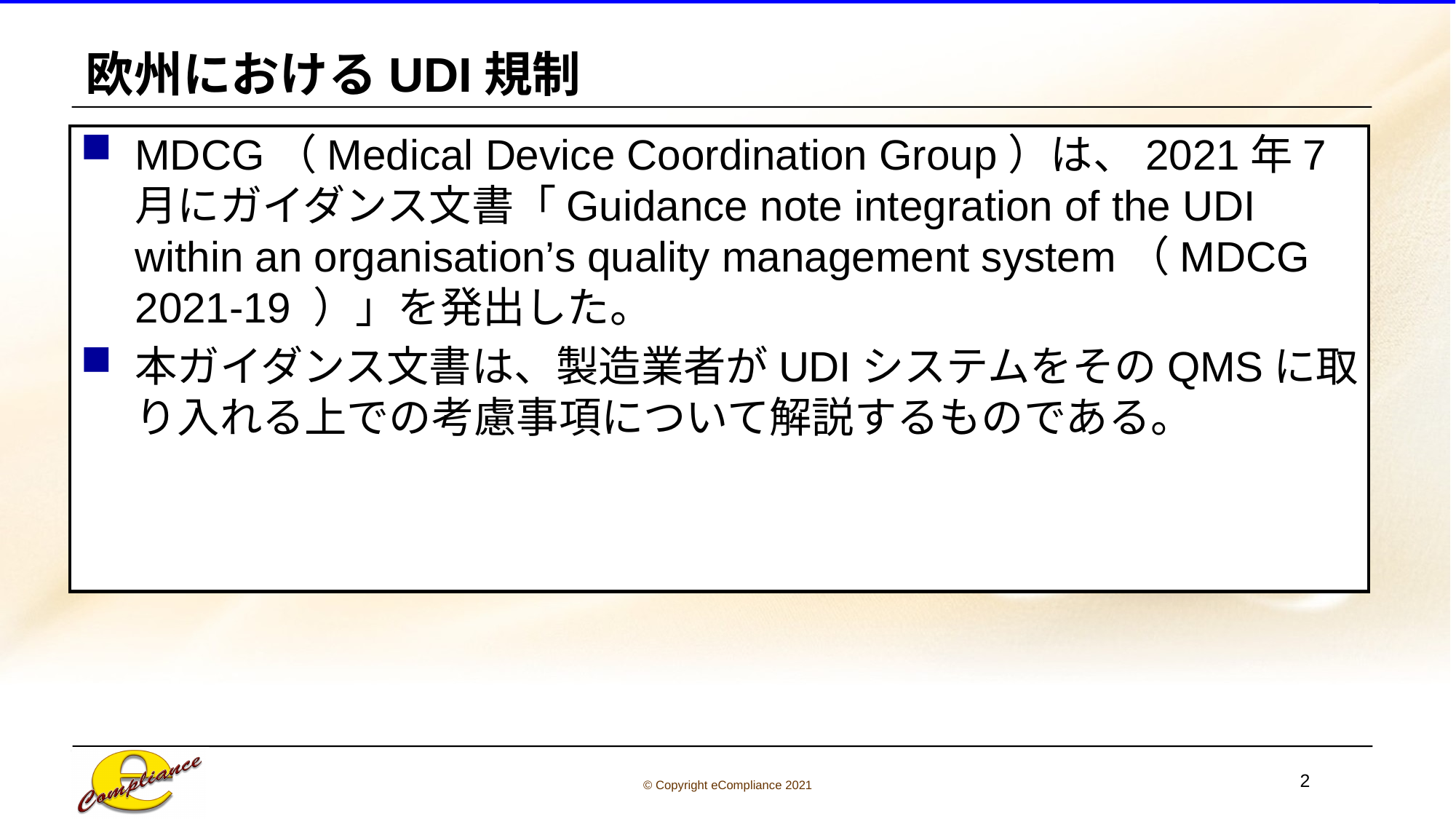

# 欧州におけるUDI規制
MDCG（Medical Device Coordination Group）は、2021年7月にガイダンス文書「Guidance note integration of the UDI within an organisation’s quality management system（MDCG 2021-19 ）」を発出した。
本ガイダンス文書は、製造業者がUDIシステムをそのQMSに取り入れる上での考慮事項について解説するものである。